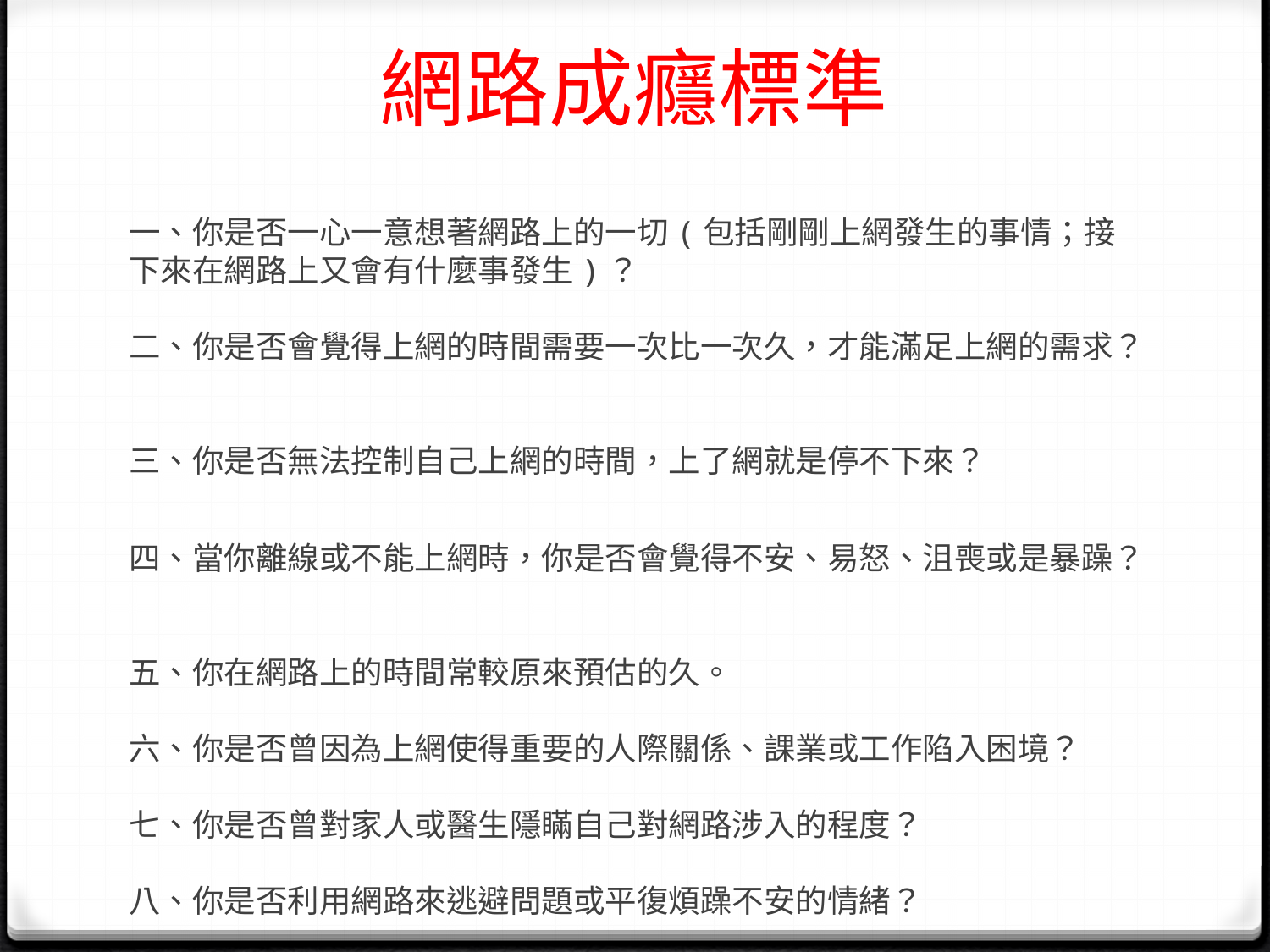

# 網路成癮標準
一、你是否一心一意想著網路上的一切(包括剛剛上網發生的事情；接下來在網路上又會有什麼事發生)？
二、你是否會覺得上網的時間需要一次比一次久，才能滿足上網的需求？
三、你是否無法控制自己上網的時間，上了網就是停不下來？
四、當你離線或不能上網時，你是否會覺得不安、易怒、沮喪或是暴躁？
五、你在網路上的時間常較原來預估的久。
六、你是否曾因為上網使得重要的人際關係、課業或工作陷入困境？
七、你是否曾對家人或醫生隱瞞自己對網路涉入的程度？
八、你是否利用網路來逃避問題或平復煩躁不安的情緒？